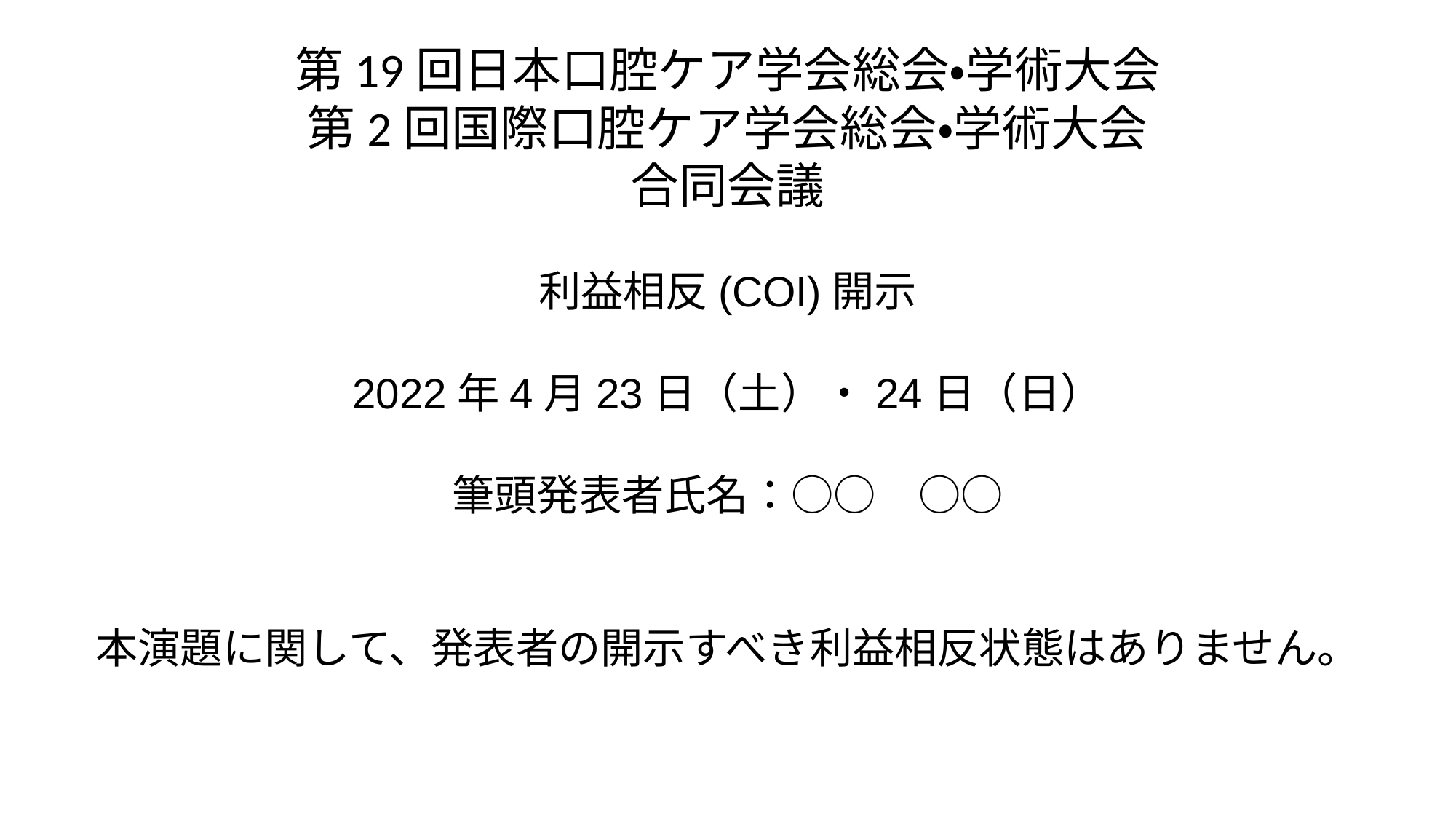

# 第19回日本口腔ケア学会総会・学術大会 第2回国際口腔ケア学会総会・学術大会 合同会議 利益相反(COI)開示 2022年4月23日（土）・24日（日） 筆頭発表者氏名：○○　○○ 本演題に関して、発表者の開示すべき利益相反状態はありません。